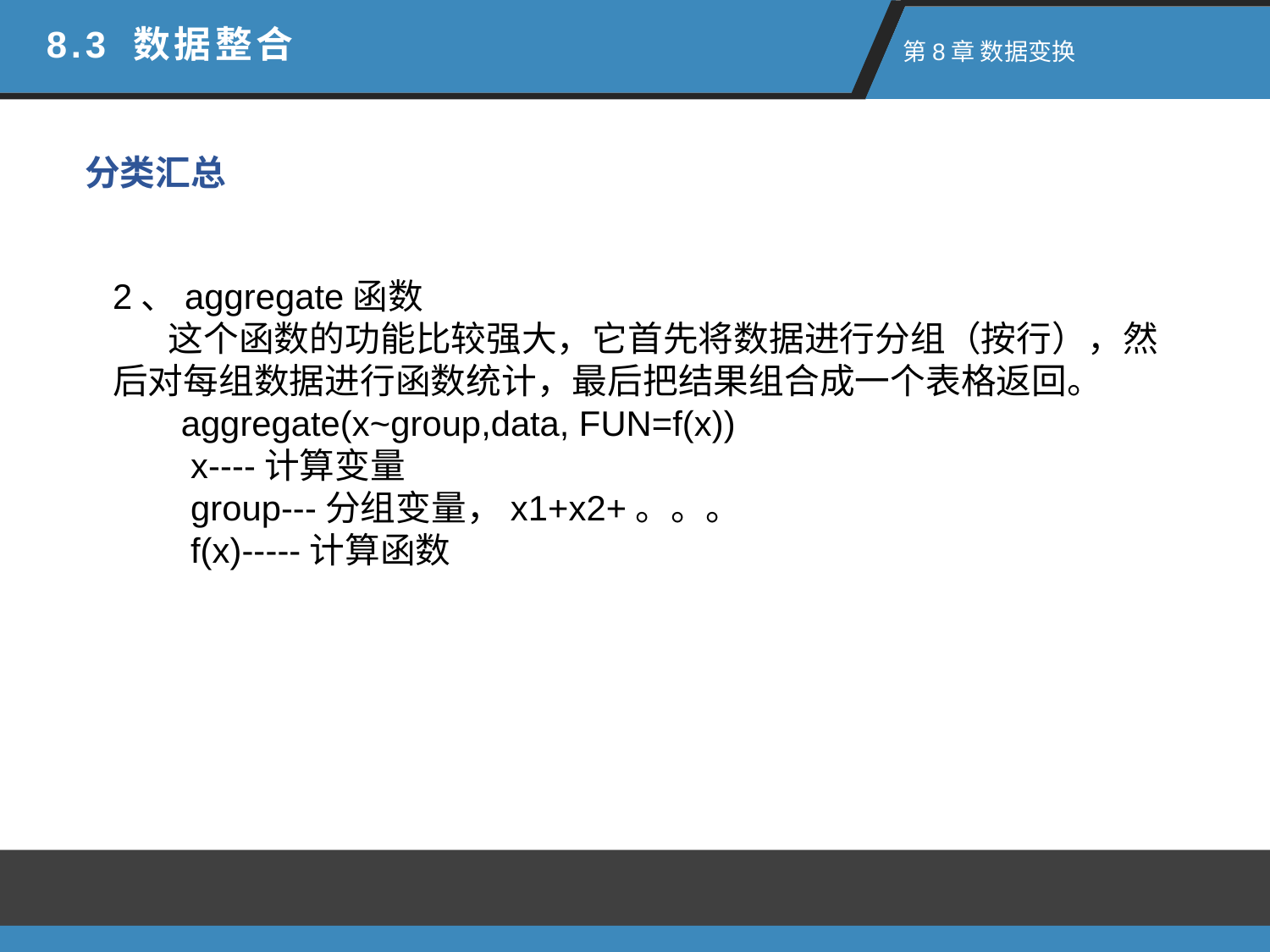

8.3 数据整合
  第8章 数据变换
分类汇总
2、aggregate函数
      这个函数的功能比较强大，它首先将数据进行分组（按行），然后对每组数据进行函数统计，最后把结果组合成一个表格返回。
       aggregate(x~group,data, FUN=f(x))
        x----计算变量
        group---分组变量，x1+x2+。。。
        f(x)-----计算函数